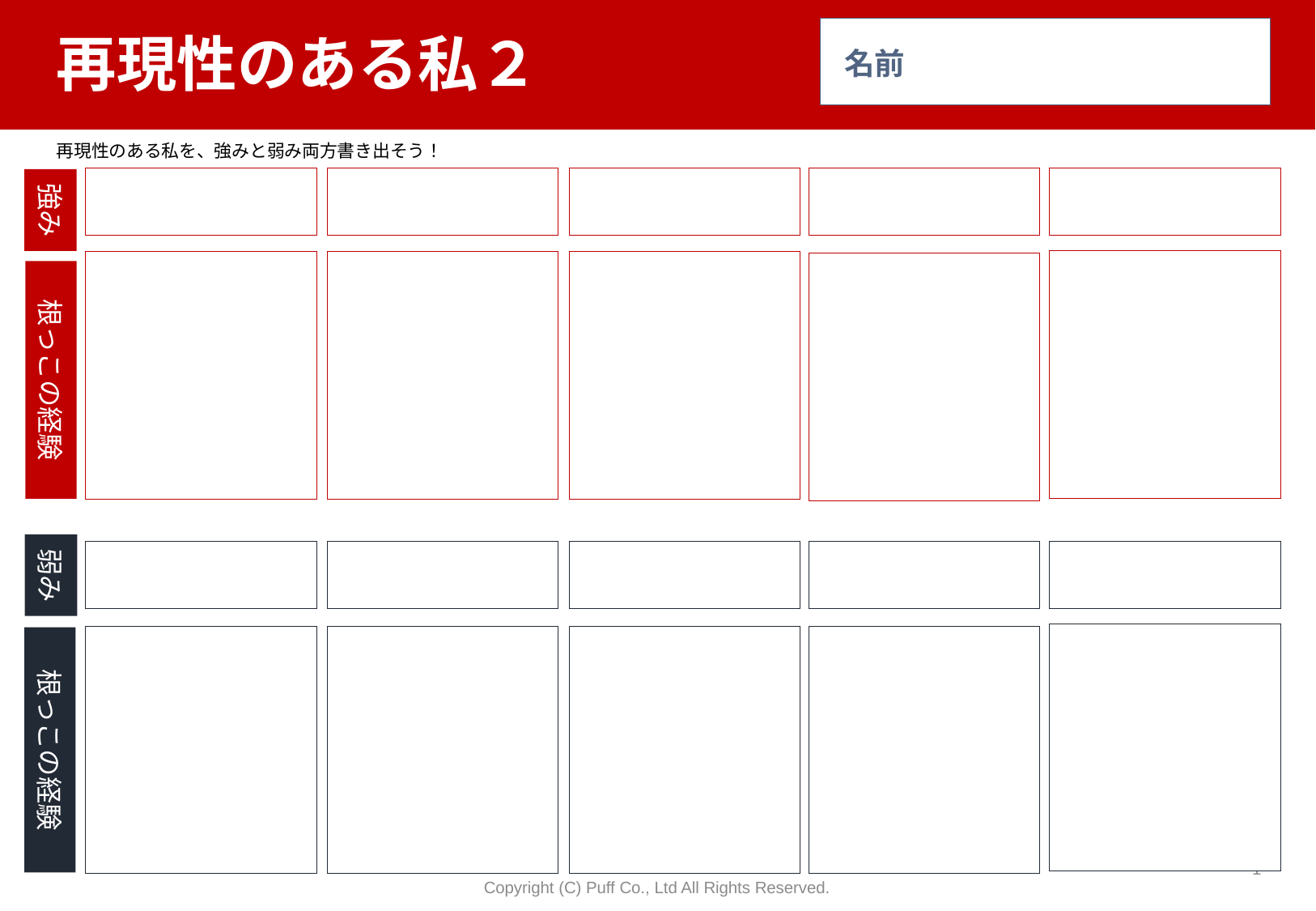

# 再現性のある私２
名前
再現性のある私を、強みと弱み両方書き出そう！

強み

根っこの経験
弱み

根っこの経験
1
Copyright (C) Puff Co., Ltd All Rights Reserved.